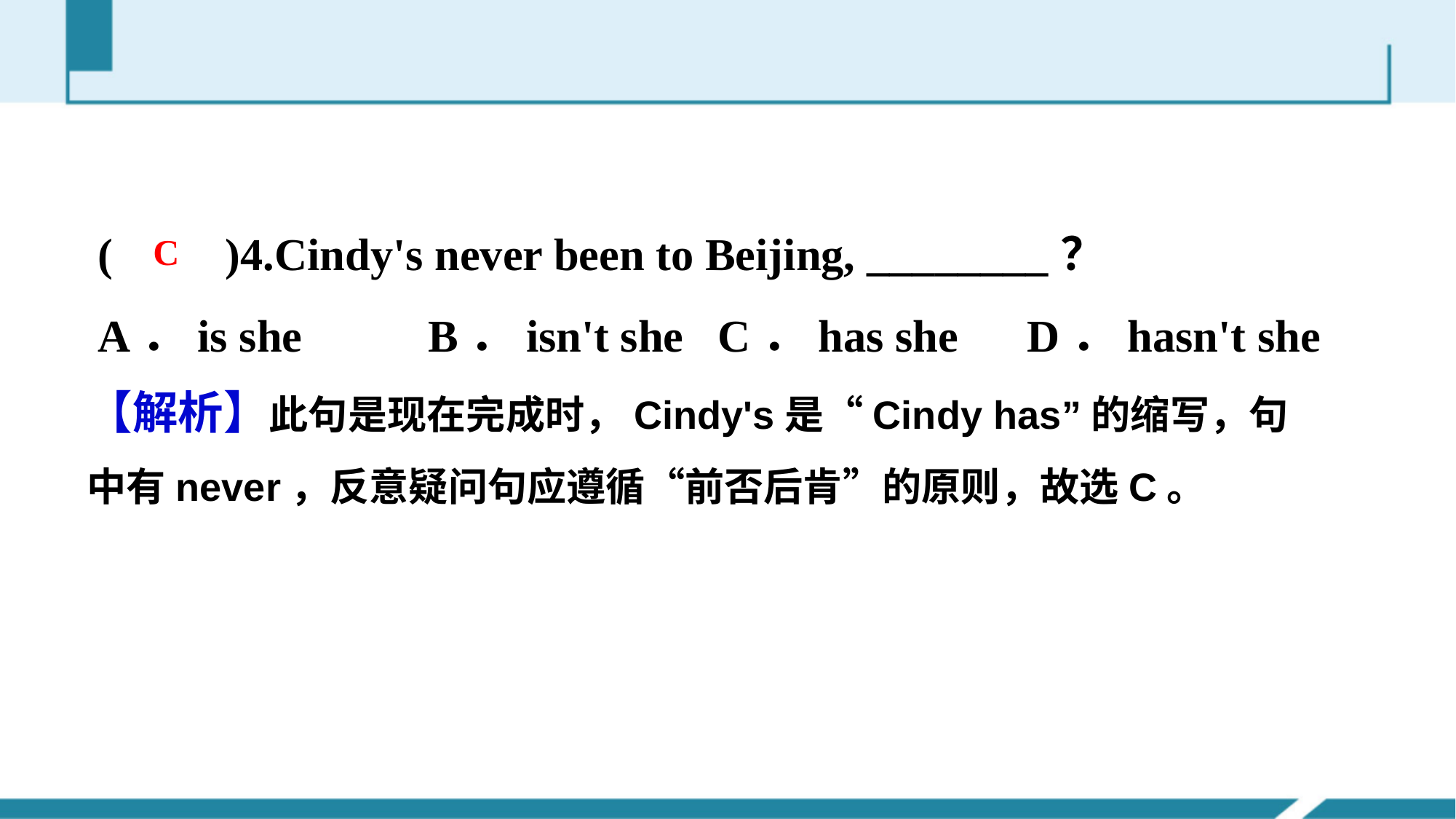

(　　)4.Cindy's never been to Beijing, ________？
A．is she           B．isn't she   C．has she      D．hasn't she
C
【解析】此句是现在完成时，Cindy's是“Cindy has”的缩写，句中有never，反意疑问句应遵循“前否后肯”的原则，故选C。